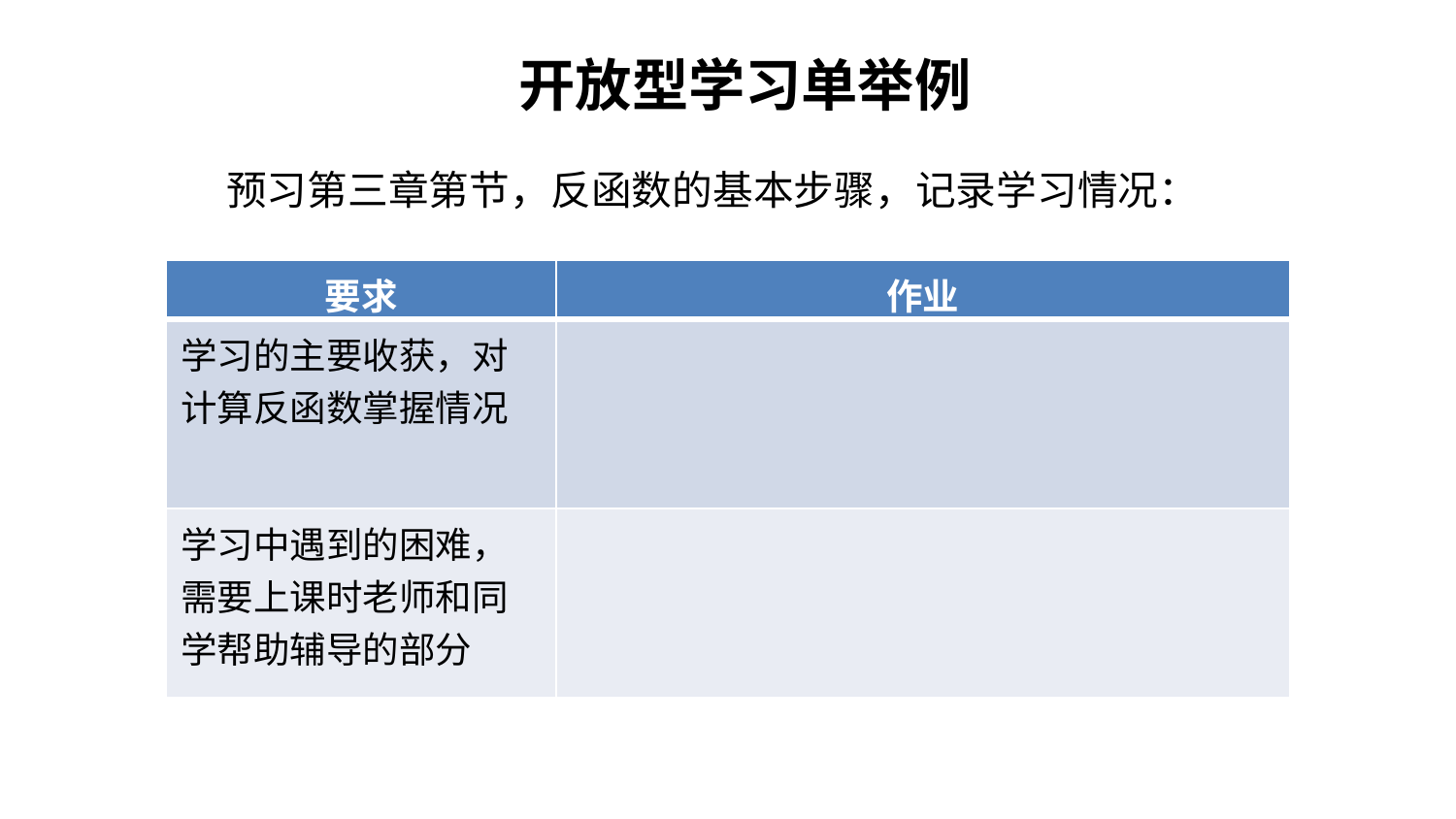

开放型学习单举例
预习第三章第节，反函数的基本步骤，记录学习情况：
| 要求 | 作业 |
| --- | --- |
| 学习的主要收获，对计算反函数掌握情况 |  |
| 学习中遇到的困难，需要上课时老师和同学帮助辅导的部分 |  |